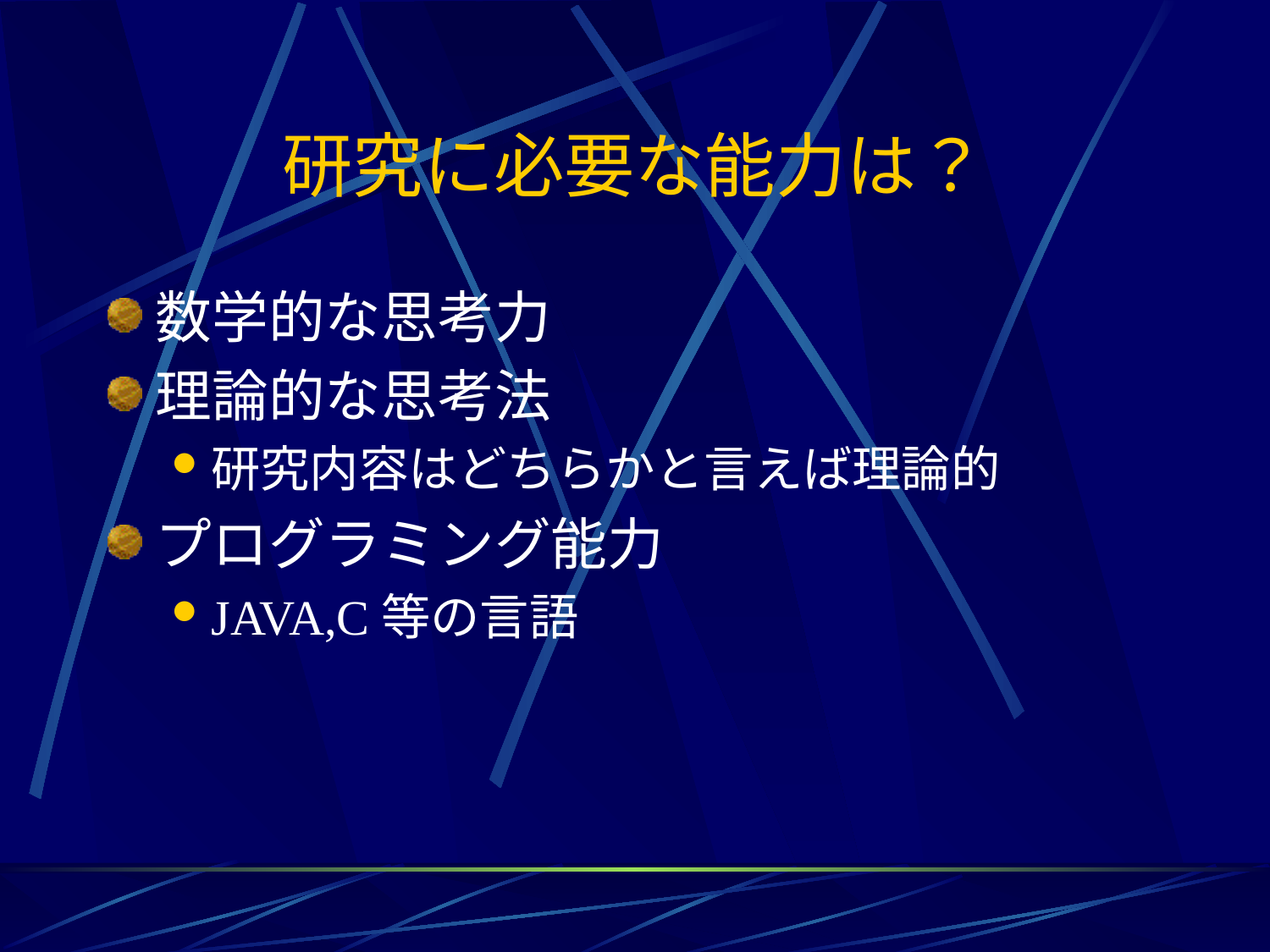

# 研究に必要な能力は？
数学的な思考力
理論的な思考法
研究内容はどちらかと言えば理論的
プログラミング能力
JAVA,C等の言語